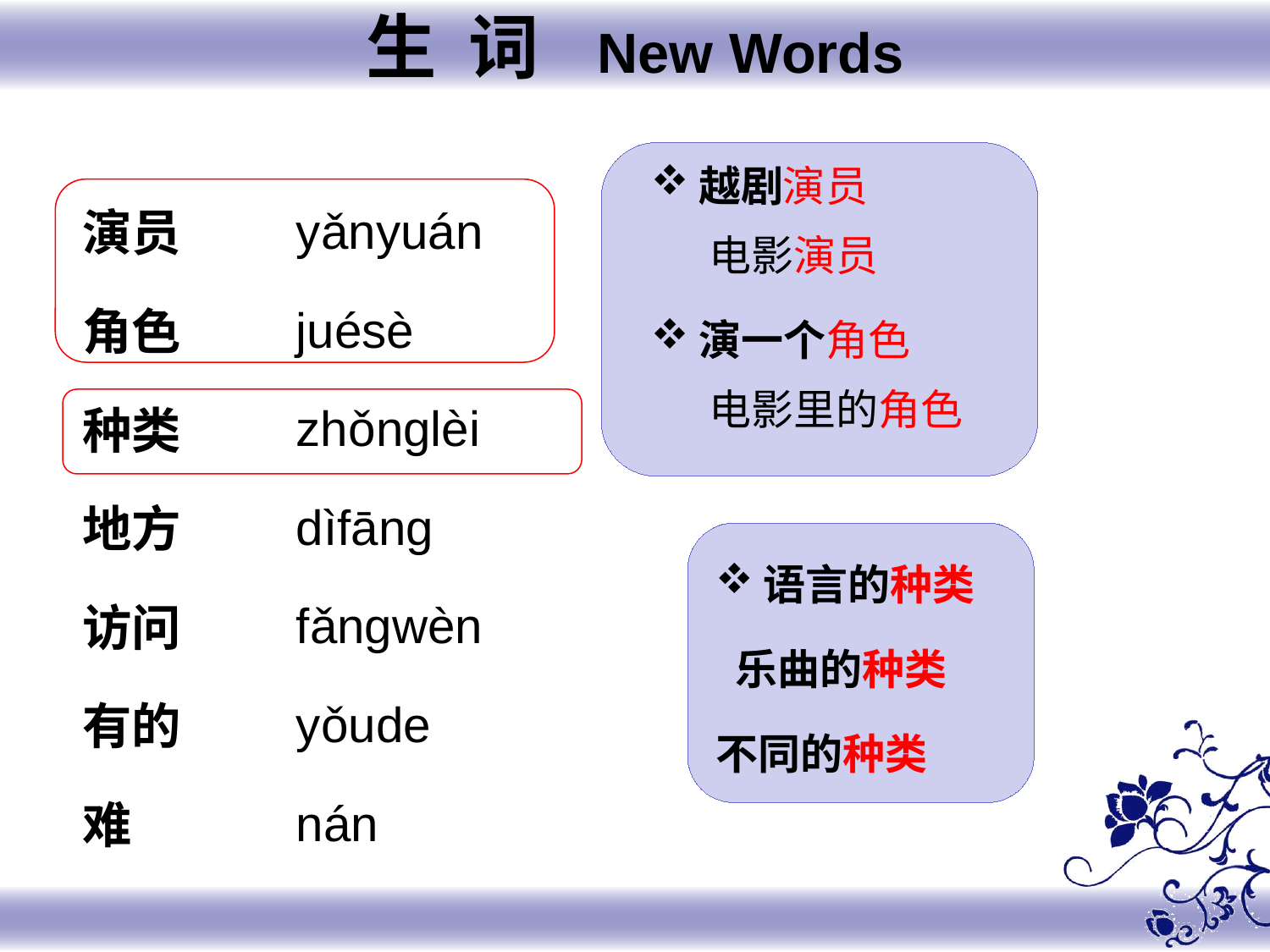

生  词   New Words
越剧演员
     电影演员
演一个角色
     电影里的角色

yǎnyuán
juésè
zhǒnɡlèi
dìfānɡ
fǎnɡwèn
yǒude
nán

演员
角色
种类
地方
访问
有的
难

语言的种类
 乐曲的种类
不同的种类